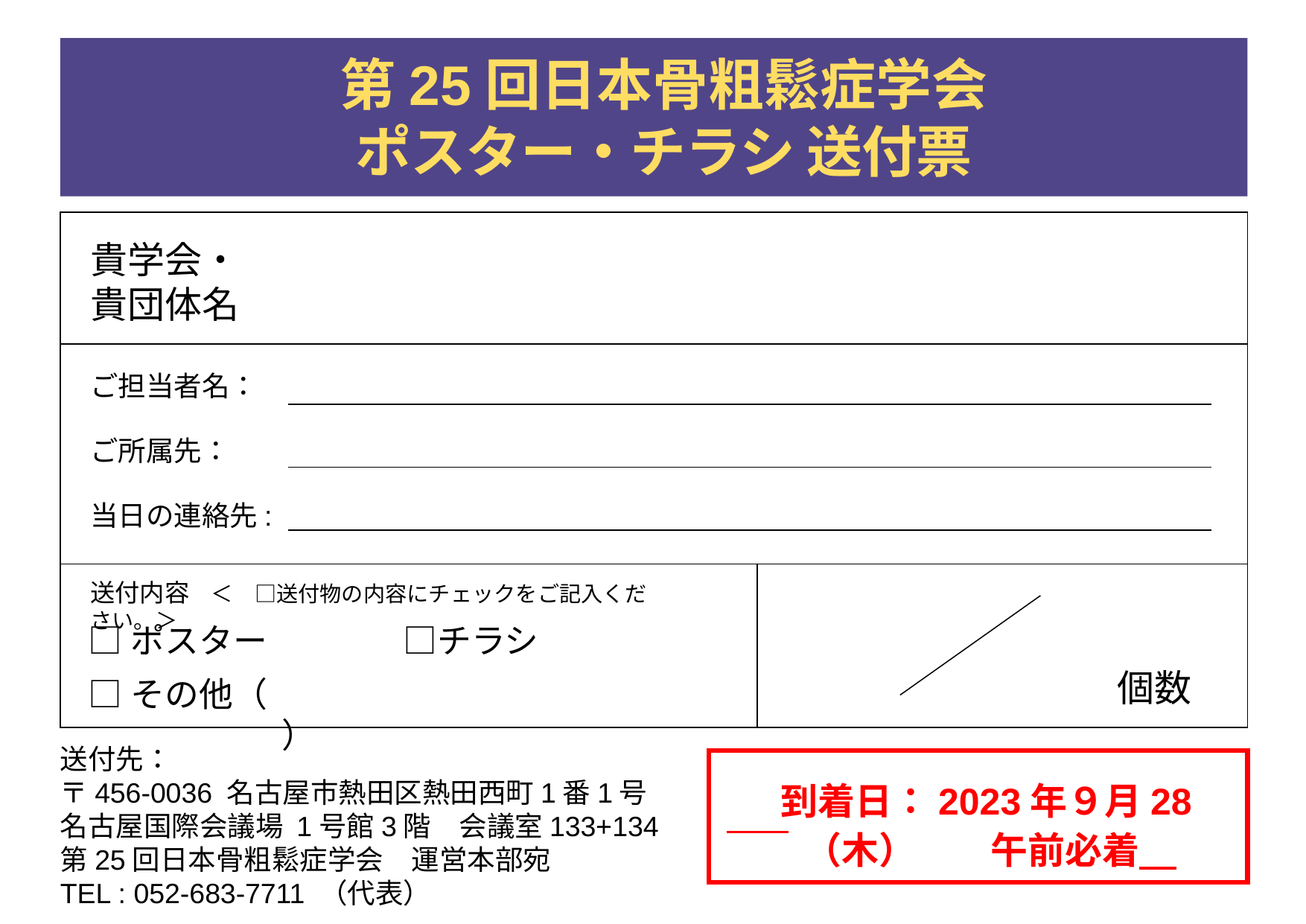

第25回日本骨粗鬆症学会
ポスター・チラシ 送付票
|  |  |
| --- | --- |
|  |  |
|  |  |
貴学会・
貴団体名
ご担当者名：
ご所属先：
当日の連絡先:
送付内容　＜　□送付物の内容にチェックをご記入ください。＞
□ポスター　　　　□チラシ
□その他（　　　　　　　　　　　　　　　　　　   　）
個数
# 送付先： 〒456-0036 名古屋市熱田区熱田西町1番1号 名古屋国際会議場 1号館3階　会議室133+134 第25回日本骨粗鬆症学会　運営本部宛 TEL : 052-683-7711 （代表）

到着日：2023年９月28（木）　　午前必着